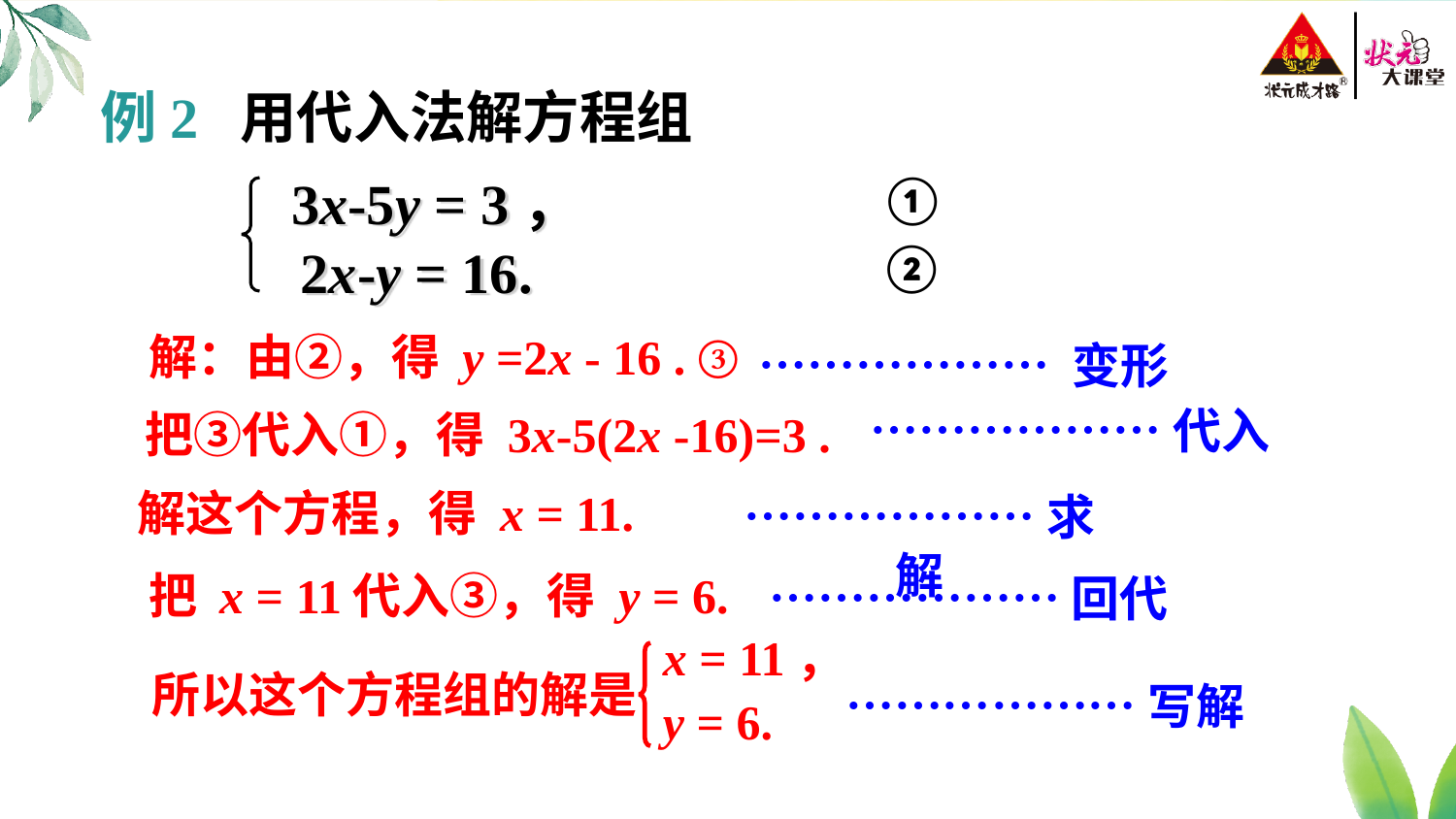

例2  用代入法解方程组

3x-5y = 3，

2x-y = 16.
①
②
……………… 变形
  解：由②，得 y =2x - 16 . ③
………………代入
 把③代入①，得 3x-5(2x -16)=3 .
………………求解
 解这个方程，得 x = 11.
………………回代
  把 x = 11代入③，得 y = 6.
 x = 11，
 y = 6.

 所以这个方程组的解是
………………写解